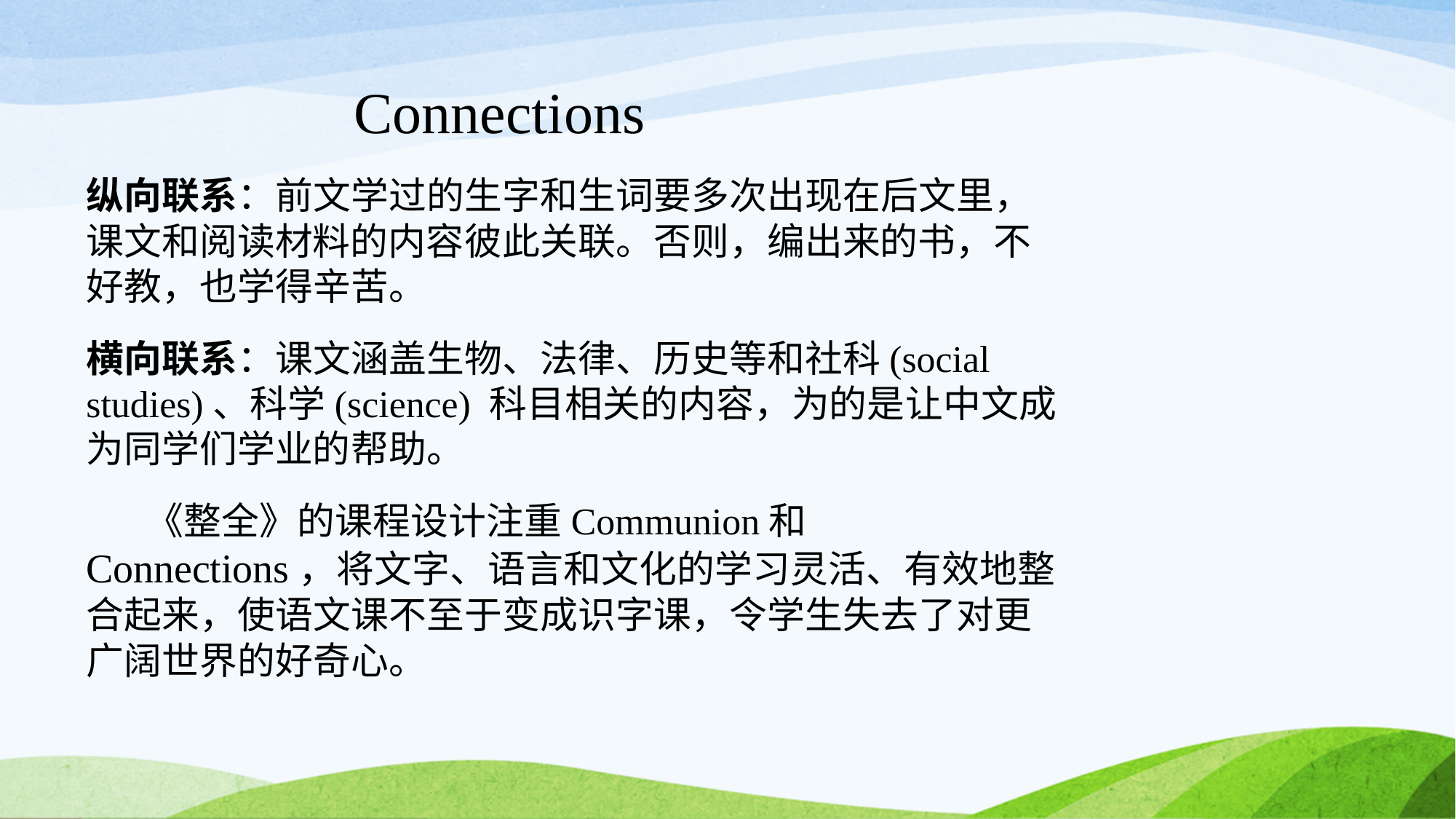

Connections
纵向联系：前文学过的生字和生词要多次出现在后文里，课文和阅读材料的内容彼此关联。否则，编出来的书，不好教，也学得辛苦。
横向联系：课文涵盖生物、法律、历史等和社科(social studies)、科学(science) 科目相关的内容，为的是让中文成为同学们学业的帮助。
      《整全》的课程设计注重Communion和Connections，将文字、语言和文化的学习灵活、有效地整合起来，使语文课不至于变成识字课，令学生失去了对更广阔世界的好奇心。